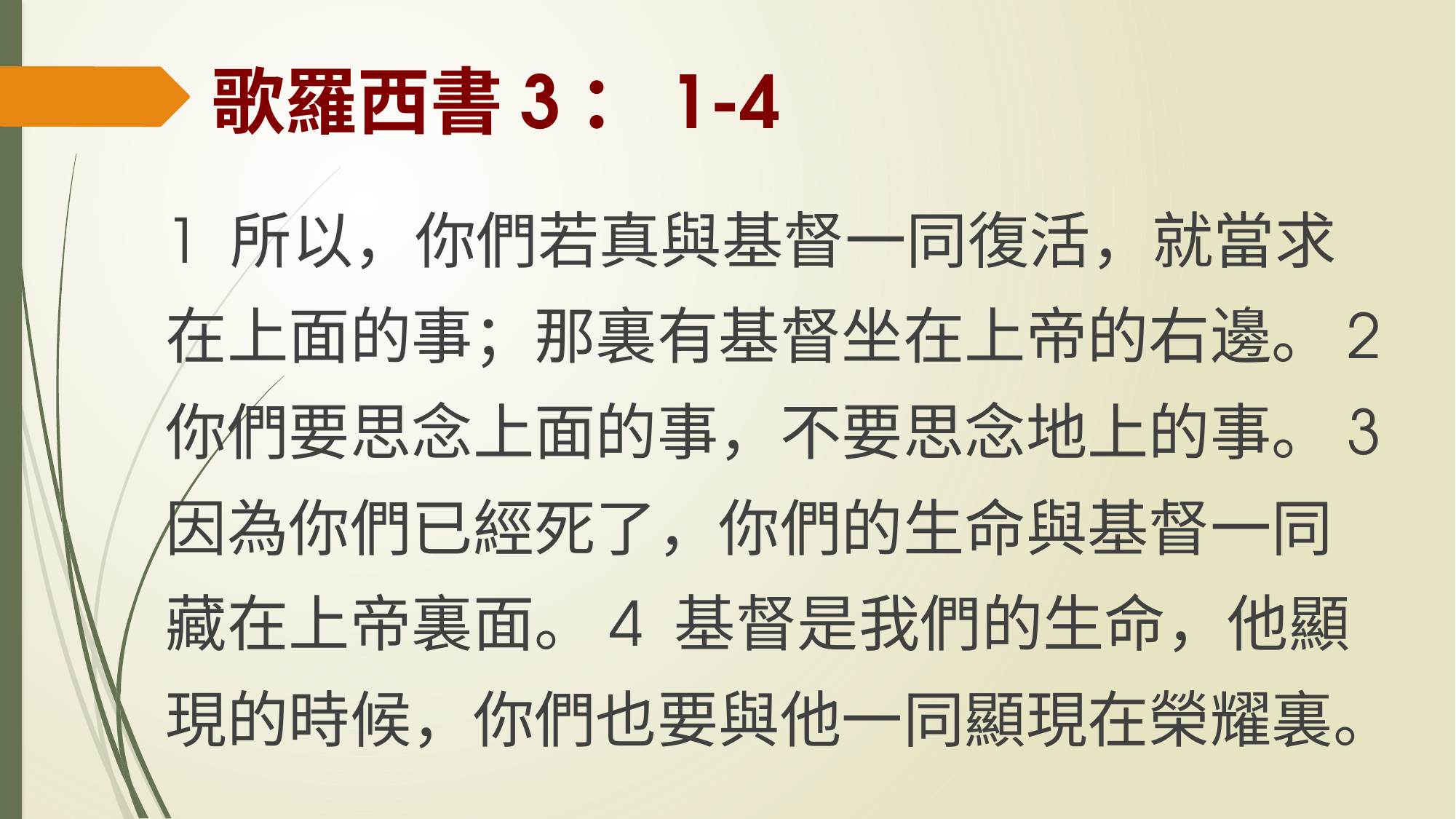

# 歌羅西書3：1-4
1 所以，你們若真與基督一同復活，就當求在上面的事；那裏有基督坐在上帝的右邊。2 你們要思念上面的事，不要思念地上的事。3 因為你們已經死了，你們的生命與基督一同藏在上帝裏面。4 基督是我們的生命，他顯現的時候，你們也要與他一同顯現在榮耀裏。